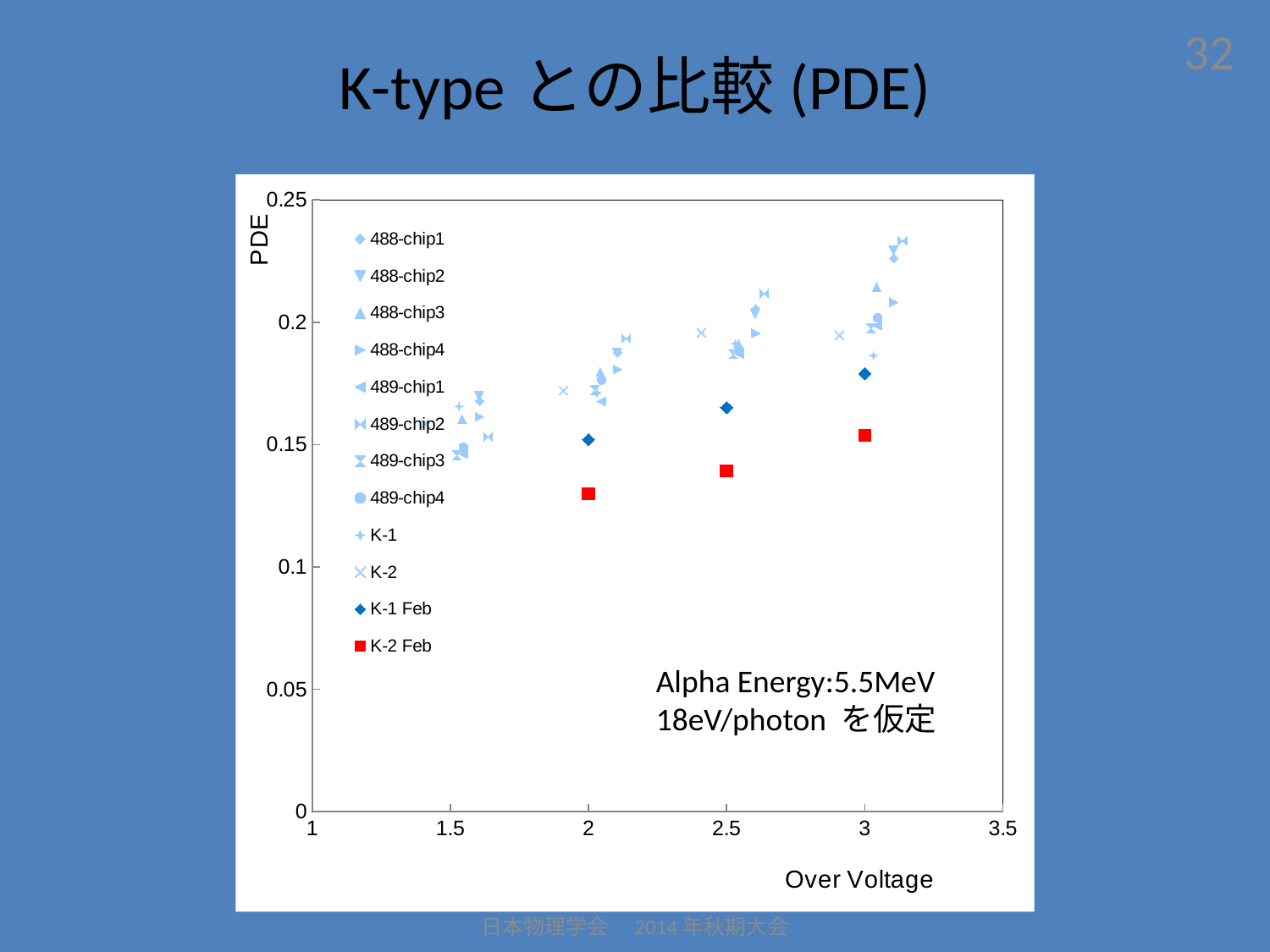

# K-typeとの比較(PDE)
32

### Chart

| Category | 488-chip1 | 488-chip2 | 488-chip3 | 488-chip4 | 489-chip1 | 489-chip2 | 489-chip3 | 489-chip4 | K-1 | K-2 |  |  |
|---|---|---|---|---|---|---|---|---|---|---|---|---|
Alpha Energy:5.5MeV
18eV/photon を仮定
日本物理学会　2014年秋期大会